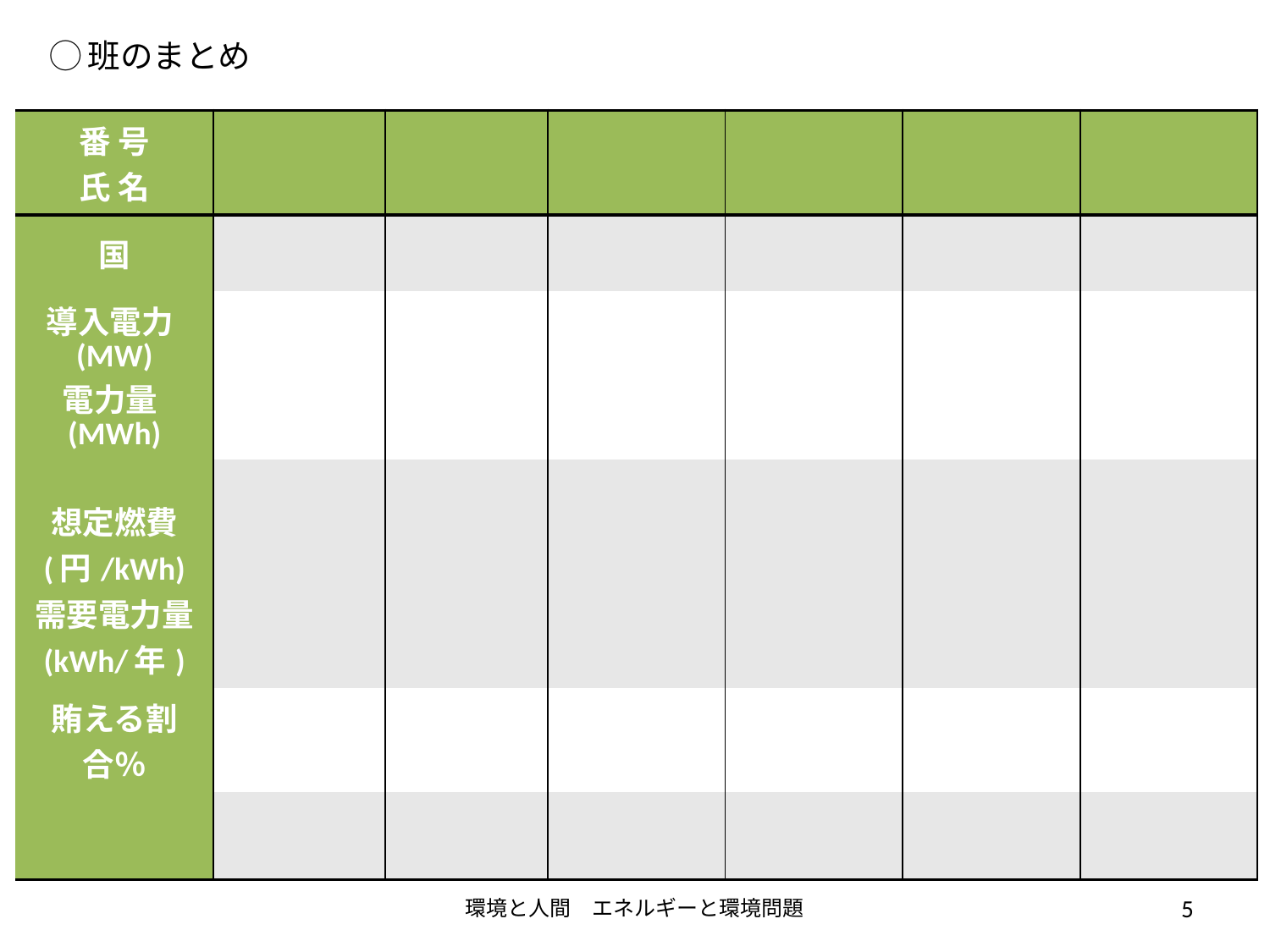

# ◯班のまとめ
| 番 号 氏 名 |  |  |  |  |  |  |
| --- | --- | --- | --- | --- | --- | --- |
| 国 |  |  |  |  |  |  |
| 導入電力(MW) 電力量(MWh) |  |  |  |  |  |  |
| 想定燃費 (円/kWh) 需要電力量 (kWh/年) |  |  |  |  |  |  |
| 賄える割合％ |  |  |  |  |  |  |
|  |  |  |  |  |  |  |
環境と人間　エネルギーと環境問題
5